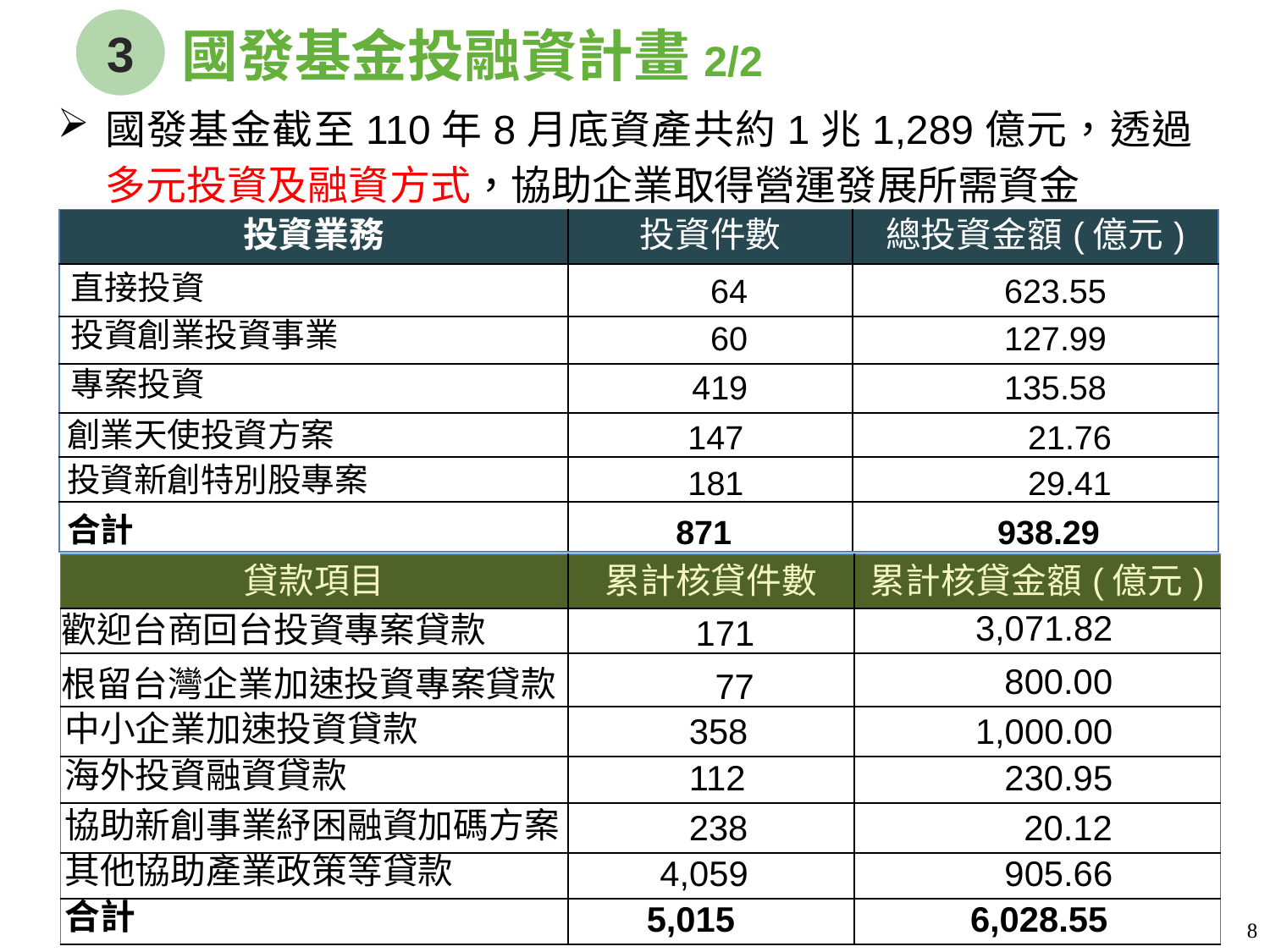

3
# 國發基金投融資計畫2/2

國發基金截至110年8月底資產共約1兆1,289億元，透過多元投資及融資方式，協助企業取得營運發展所需資金
| 投資業務 | 投資件數 | 總投資金額(億元) |
| --- | --- | --- |
| 直接投資 | 64 | 623.55 |
| 投資創業投資事業 | 60 | 127.99 |
| 專案投資 | 419 | 135.58 |
| 創業天使投資方案 | 147 | 21.76 |
| 投資新創特別股專案 | 181 | 29.41 |
| 合計 | 871 | 938.29 |
| 貸款項目 | 累計核貸件數 | 累計核貸金額(億元) |
| --- | --- | --- |
| 歡迎台商回台投資專案貸款 | 171 | 3,071.82 |
| 根留台灣企業加速投資專案貸款 | 77 | 800.00 |
| 中小企業加速投資貸款 | 358 | 1,000.00 |
| 海外投資融資貸款 | 112 | 230.95 |
| 協助新創事業紓困融資加碼方案 | 238 | 20.12 |
| 其他協助產業政策等貸款 | 4,059 | 905.66 |
| 合計 | 5,015 | 6,028.55 |